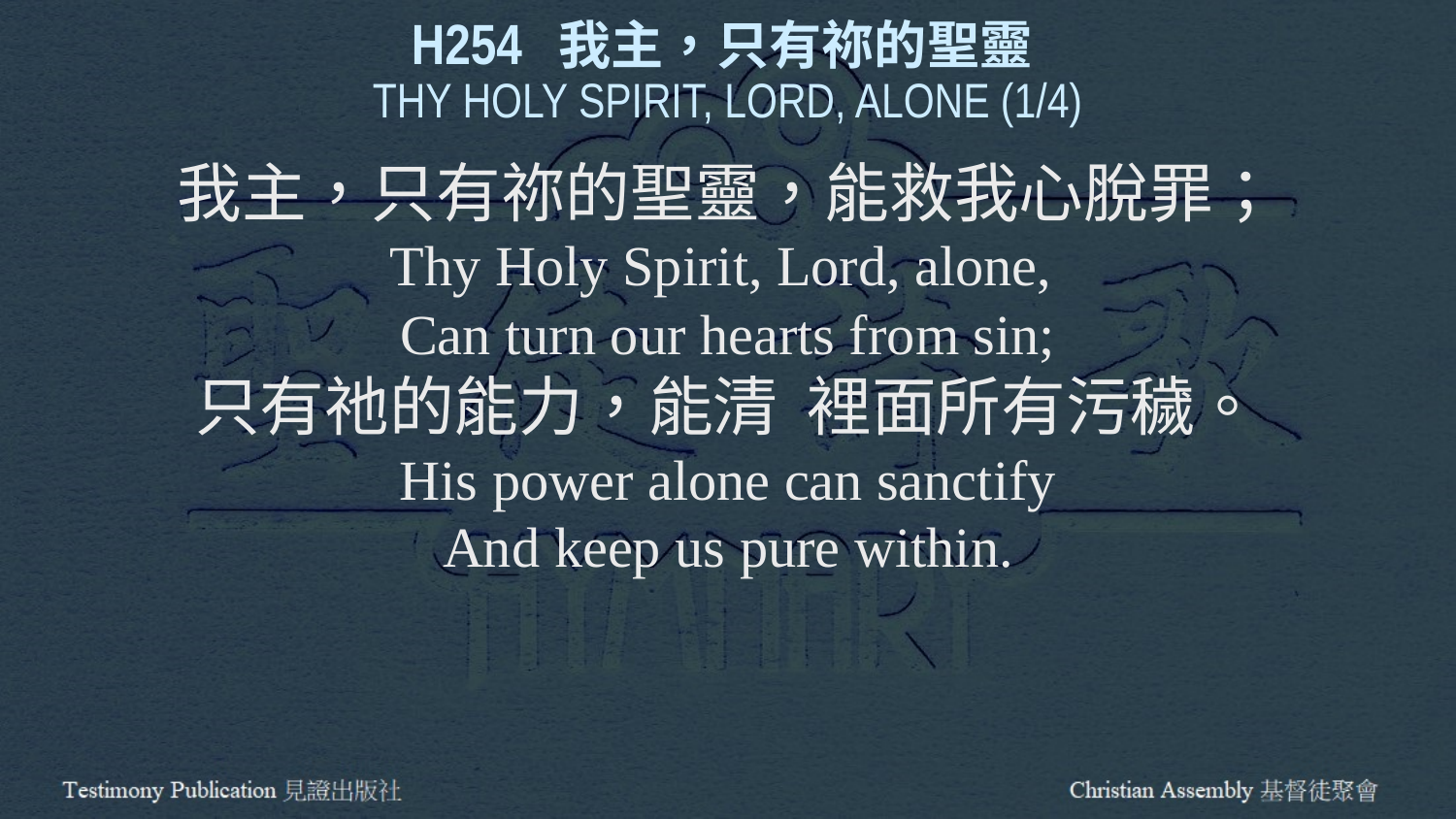

H254  我主，只有祢的聖靈
THY HOLY SPIRIT, LORD, ALONE (1/4)
我主，只有祢的聖靈，能救我心脫罪；
Thy Holy Spirit, Lord, alone,
Can turn our hearts from sin;
只有祂的能力，能清  裡面所有污穢。
His power alone can sanctify
And keep us pure within.